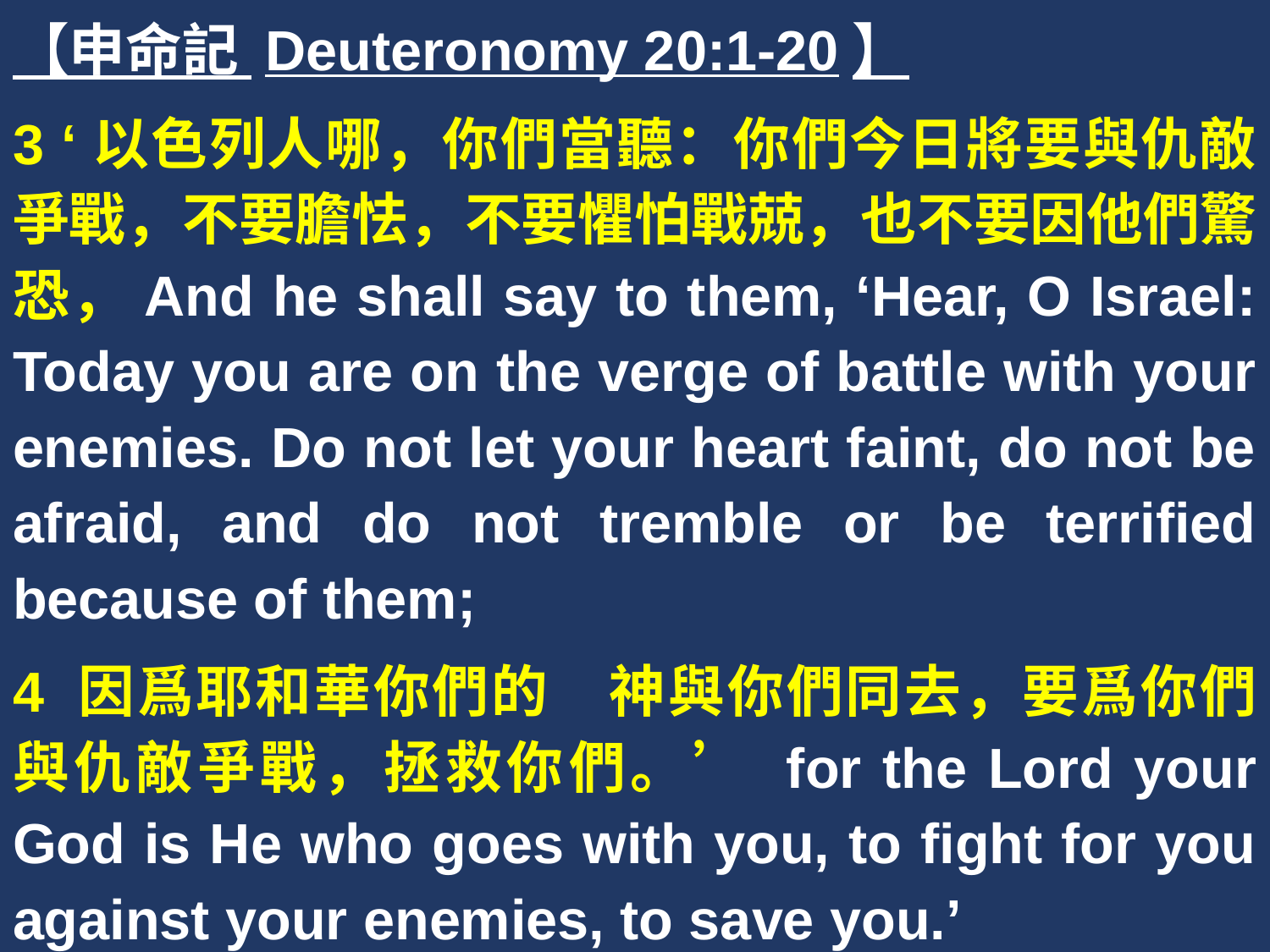

【申命記 Deuteronomy 20:1-20】
3 ‘以色列人哪，你們當聽：你們今日將要與仇敵爭戰，不要膽怯，不要懼怕戰兢，也不要因他們驚恐，And he shall say to them, ‘Hear, O Israel: Today you are on the verge of battle with your enemies. Do not let your heart faint, do not be afraid, and do not tremble or be terrified because of them;
4 因爲耶和華你們的　神與你們同去，要爲你們與仇敵爭戰，拯救你們。’ for the Lord your God is He who goes with you, to fight for you against your enemies, to save you.’